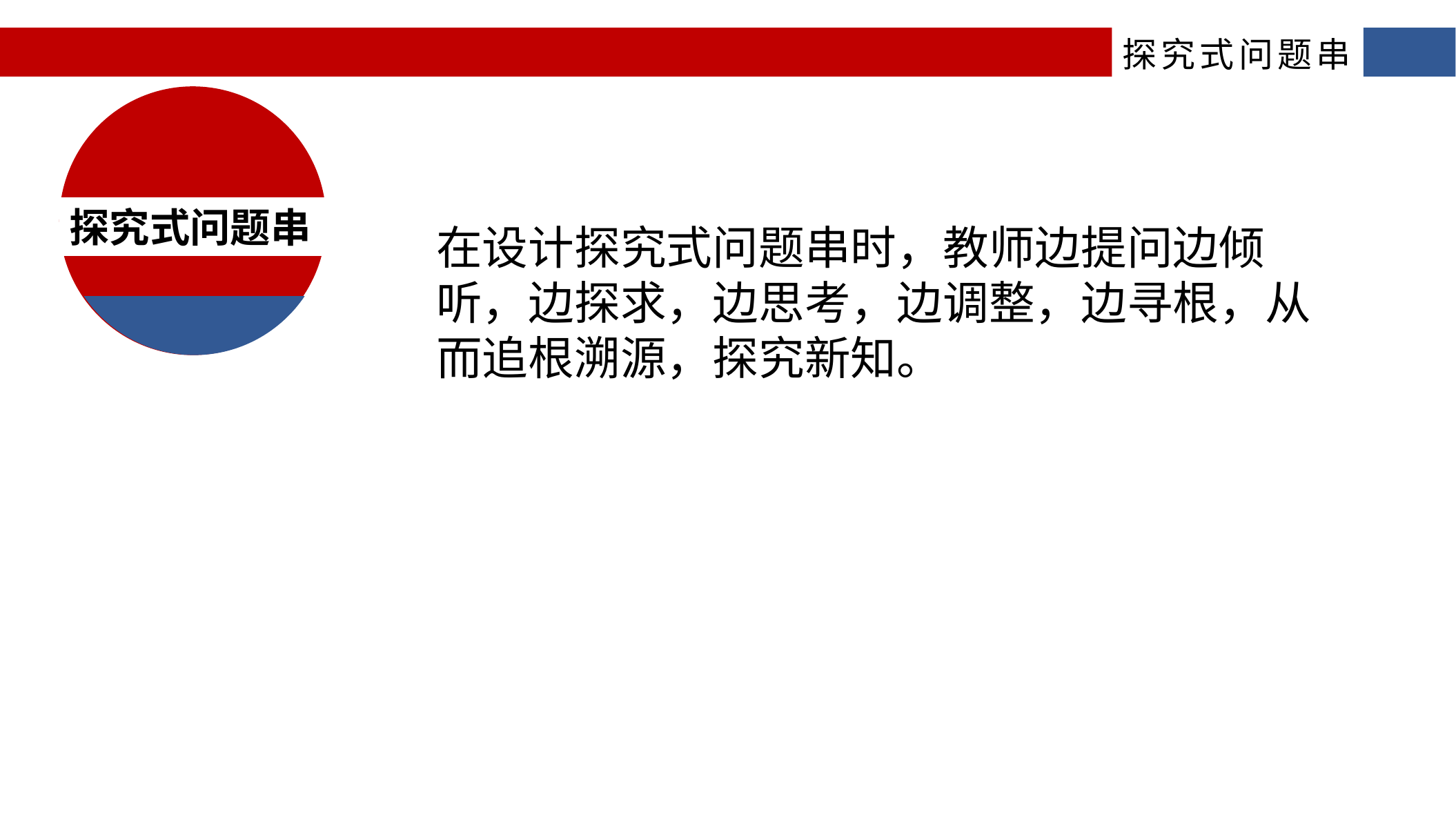

探究式问题串

探究式问题串
在设计探究式问题串时，教师边提问边倾听，边探求，边思考，边调整，边寻根，从而追根溯源，探究新知。
YOUR TITLE